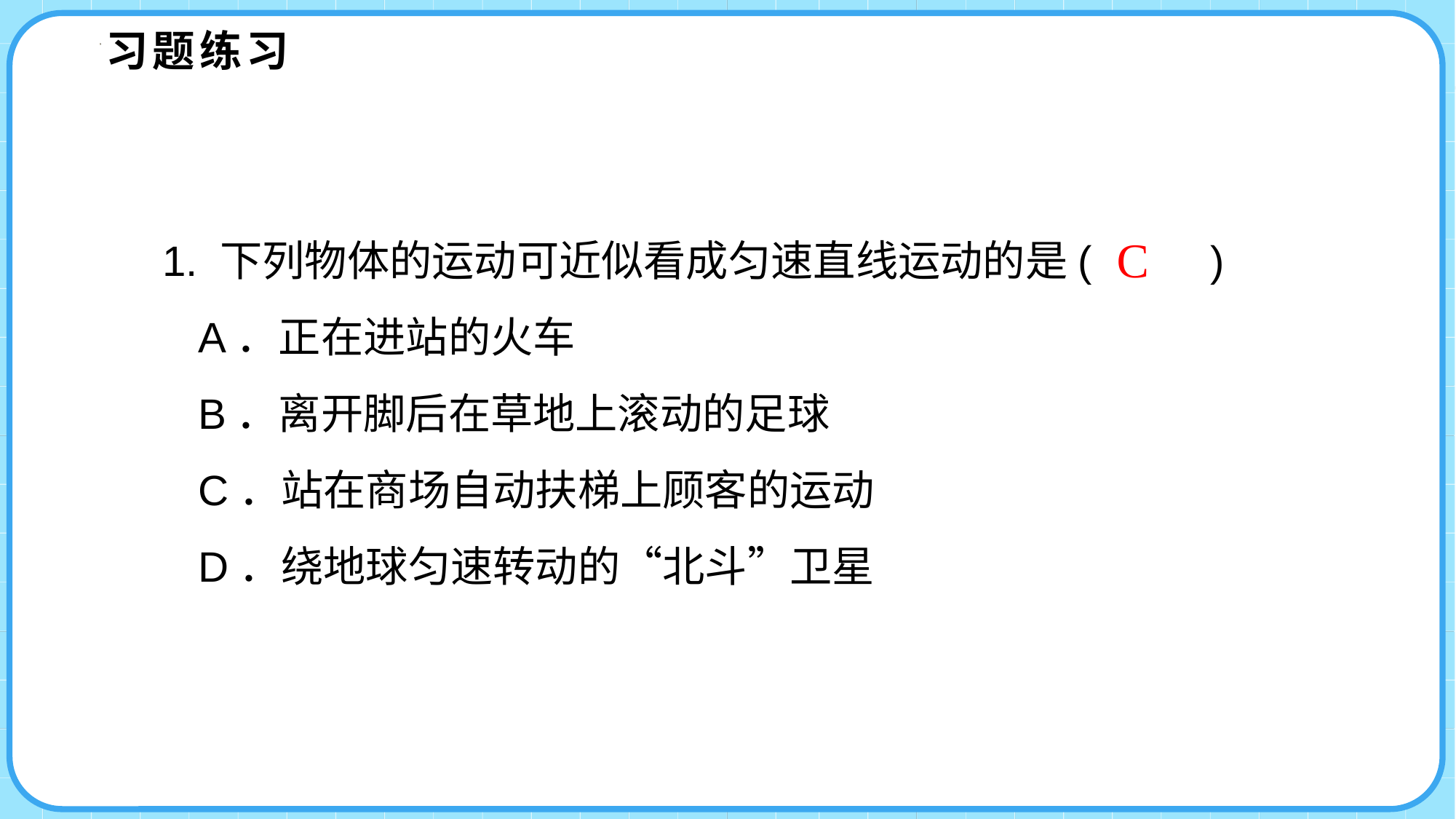

习题练习
C
1. 下列物体的运动可近似看成匀速直线运动的是(          )
   A．正在进站的火车
   B．离开脚后在草地上滚动的足球
   C．站在商场自动扶梯上顾客的运动
   D．绕地球匀速转动的“北斗”卫星